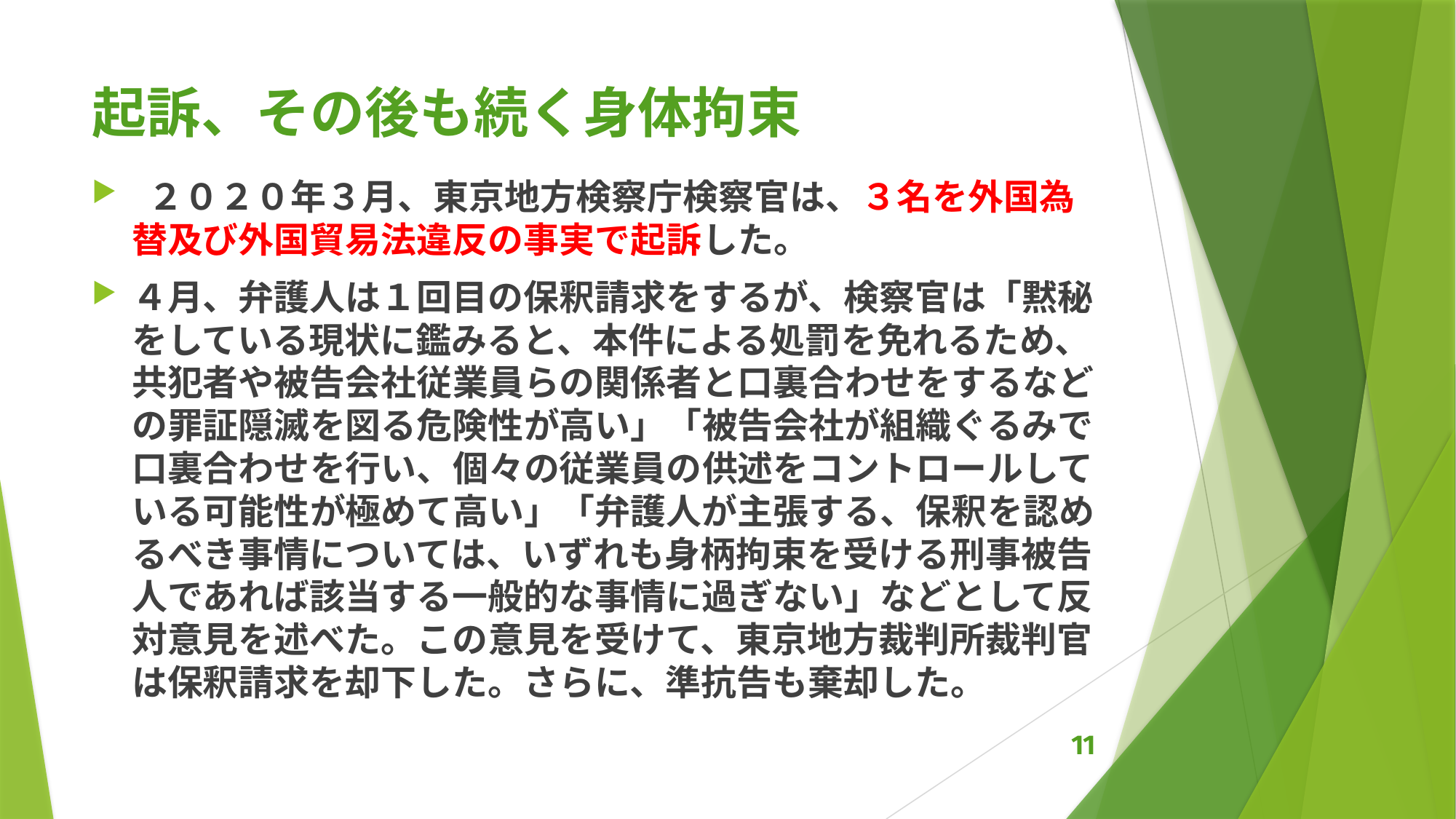

# 起訴、その後も続く身体拘束
 ２０２０年３月、東京地方検察庁検察官は、３名を外国為替及び外国貿易法違反の事実で起訴した。
４月、弁護人は１回目の保釈請求をするが、検察官は「黙秘をしている現状に鑑みると、本件による処罰を免れるため、共犯者や被告会社従業員らの関係者と口裏合わせをするなどの罪証隠滅を図る危険性が高い」「被告会社が組織ぐるみで口裏合わせを行い、個々の従業員の供述をコントロールしている可能性が極めて高い」「弁護人が主張する、保釈を認めるべき事情については、いずれも身柄拘束を受ける刑事被告人であれば該当する一般的な事情に過ぎない」などとして反対意見を述べた。この意見を受けて、東京地方裁判所裁判官は保釈請求を却下した。さらに、準抗告も棄却した。
11